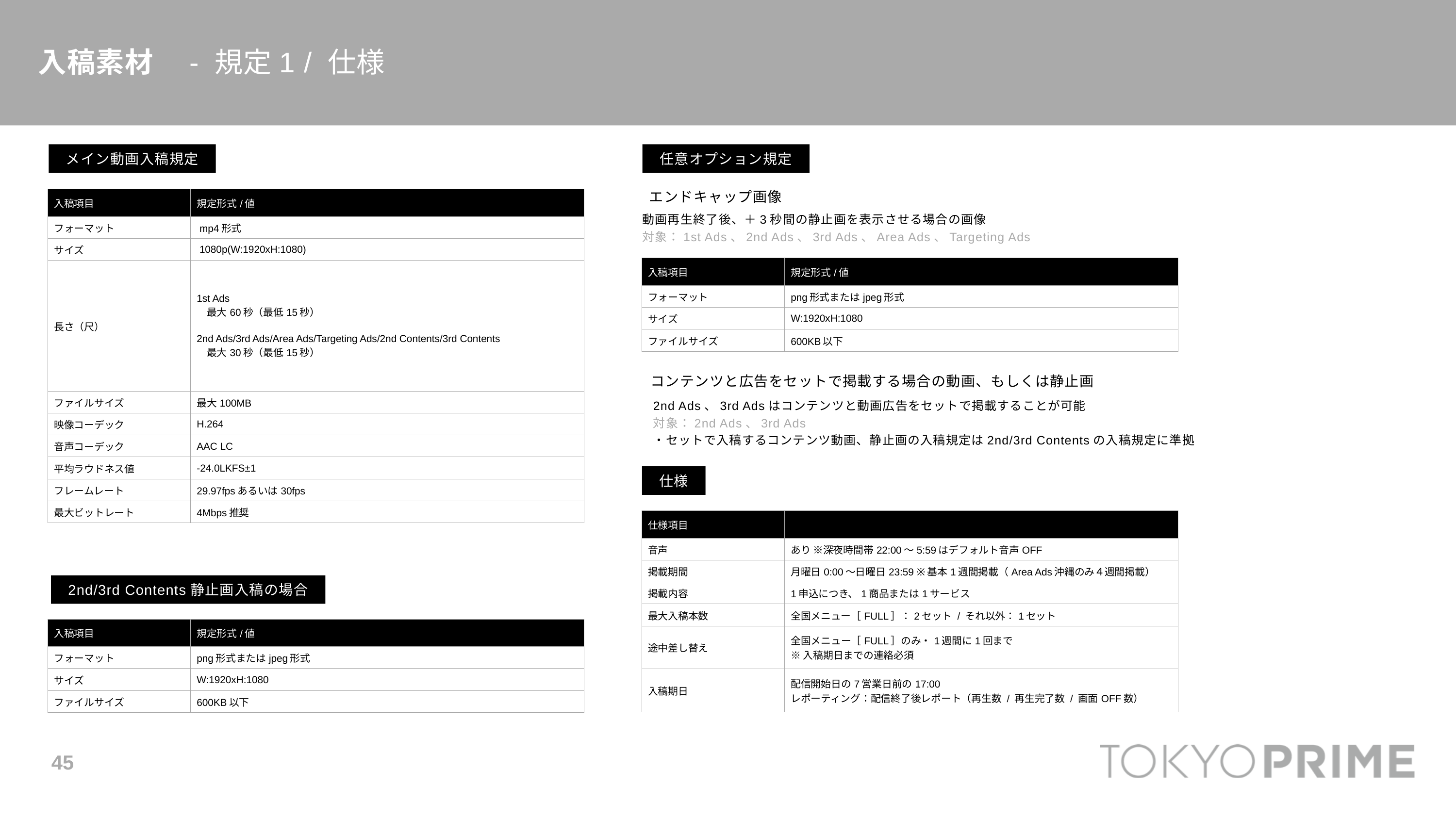

入稿素材　- 規定1 / 仕様
メイン動画入稿規定
任意オプション規定
エンドキャップ画像
| 入稿項目 | 規定形式/値 |
| --- | --- |
| フォーマット | mp4形式 |
| サイズ | 1080p(W:1920xH:1080) |
| 長さ（尺） | 1st Ads 　最大60秒（最低15秒） 2nd Ads/3rd Ads/Area Ads/Targeting Ads/2nd Contents/3rd Contents 　最大30秒（最低15秒） |
| ファイルサイズ | 最大100MB |
| 映像コーデック | H.264 |
| 音声コーデック | AAC LC |
| 平均ラウドネス値 | -24.0LKFS±1 |
| フレームレート | 29.97fpsあるいは30fps |
| 最大ビットレート | 4Mbps推奨 |
動画再生終了後、＋3秒間の静止画を表示させる場合の画像
対象：1st Ads、2nd Ads、3rd Ads、Area Ads、Targeting Ads
| 入稿項目 | 規定形式/値 |
| --- | --- |
| フォーマット | png形式またはjpeg形式 |
| サイズ | W:1920xH:1080 |
| ファイルサイズ | 600KB以下 |
コンテンツと広告をセットで掲載する場合の動画、もしくは静止画
2nd Ads、3rd Adsはコンテンツと動画広告をセットで掲載することが可能
対象：2nd Ads、3rd Ads
・セットで入稿するコンテンツ動画、静止画の入稿規定は2nd/3rd Contentsの入稿規定に準拠
仕様
| 仕様項目 |  |
| --- | --- |
| 音声 | あり ※深夜時間帯22:00〜5:59はデフォルト音声OFF |
| 掲載期間 | 月曜日0:00〜日曜日23:59 ※基本1週間掲載（Area Ads沖縄のみ４週間掲載） |
| 掲載内容 | 1申込につき、1商品または1サービス |
| 最大入稿本数 | 全国メニュー［FULL］：2セット / それ以外：1セット |
| 途中差し替え | 全国メニュー［FULL］のみ・1週間に1回まで ※ 入稿期日までの連絡必須 |
| 入稿期日 | 配信開始日の7営業日前の17:00 レポーティング：配信終了後レポート（再生数 / 再生完了数 / 画面OFF数） |
2nd/3rd Contents静止画入稿の場合
| 入稿項目 | 規定形式/値 |
| --- | --- |
| フォーマット | png形式またはjpeg形式 |
| サイズ | W:1920xH:1080 |
| ファイルサイズ | 600KB以下 |
45